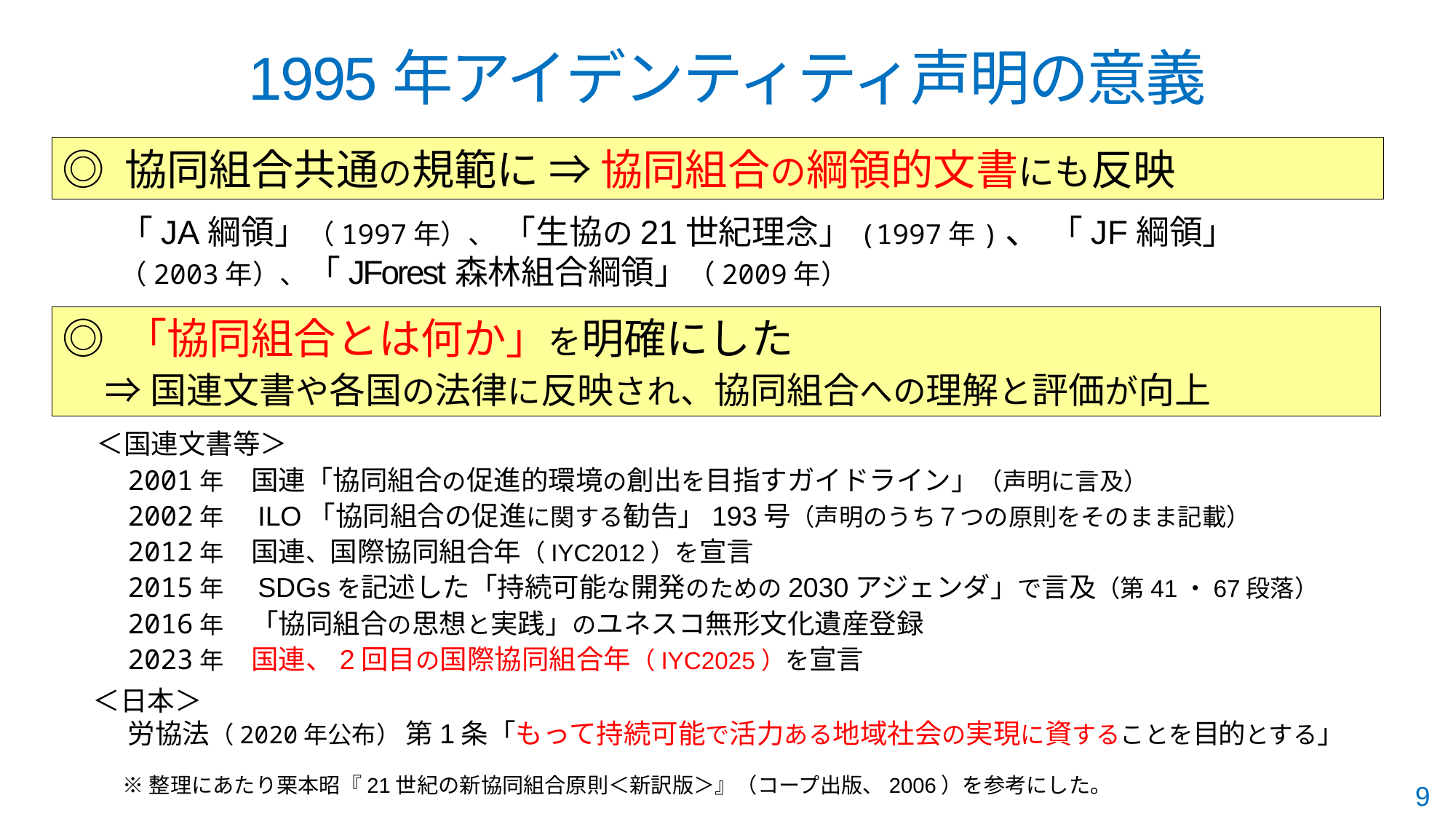

# 1995年アイデンティティ声明の意義
◎ 協同組合共通の規範に ⇒ 協同組合の綱領的文書にも反映
「JA綱領」（1997年）、 「生協の21世紀理念」(1997年)、 「JF綱領」（2003年）、「JForest 森林組合綱領」（2009年）
◎ 「協同組合とは何か」を明確にした
⇒国連文書や各国の法律に反映され、協同組合への理解と評価が向上
＜国連文書等＞
2001年　国連「協同組合の促進的環境の創出を目指すガイドライン」（声明に言及）
2002年　ILO「協同組合の促進に関する勧告」193号（声明のうち７つの原則をそのまま記載）
2012年　国連、国際協同組合年（IYC2012）を宣言
2015年　SDGsを記述した「持続可能な開発のための2030アジェンダ」で言及（第41・67段落）
2016年　「協同組合の思想と実践」のユネスコ無形文化遺産登録
2023年　国連、2回目の国際協同組合年（IYC2025）を宣言
＜日本＞
労協法（2020年公布） 第1条「もって持続可能で活力ある地域社会の実現に資することを目的とする」

※整理にあたり栗本昭『21世紀の新協同組合原則＜新訳版＞』（コープ出版、2006）を参考にした。
9